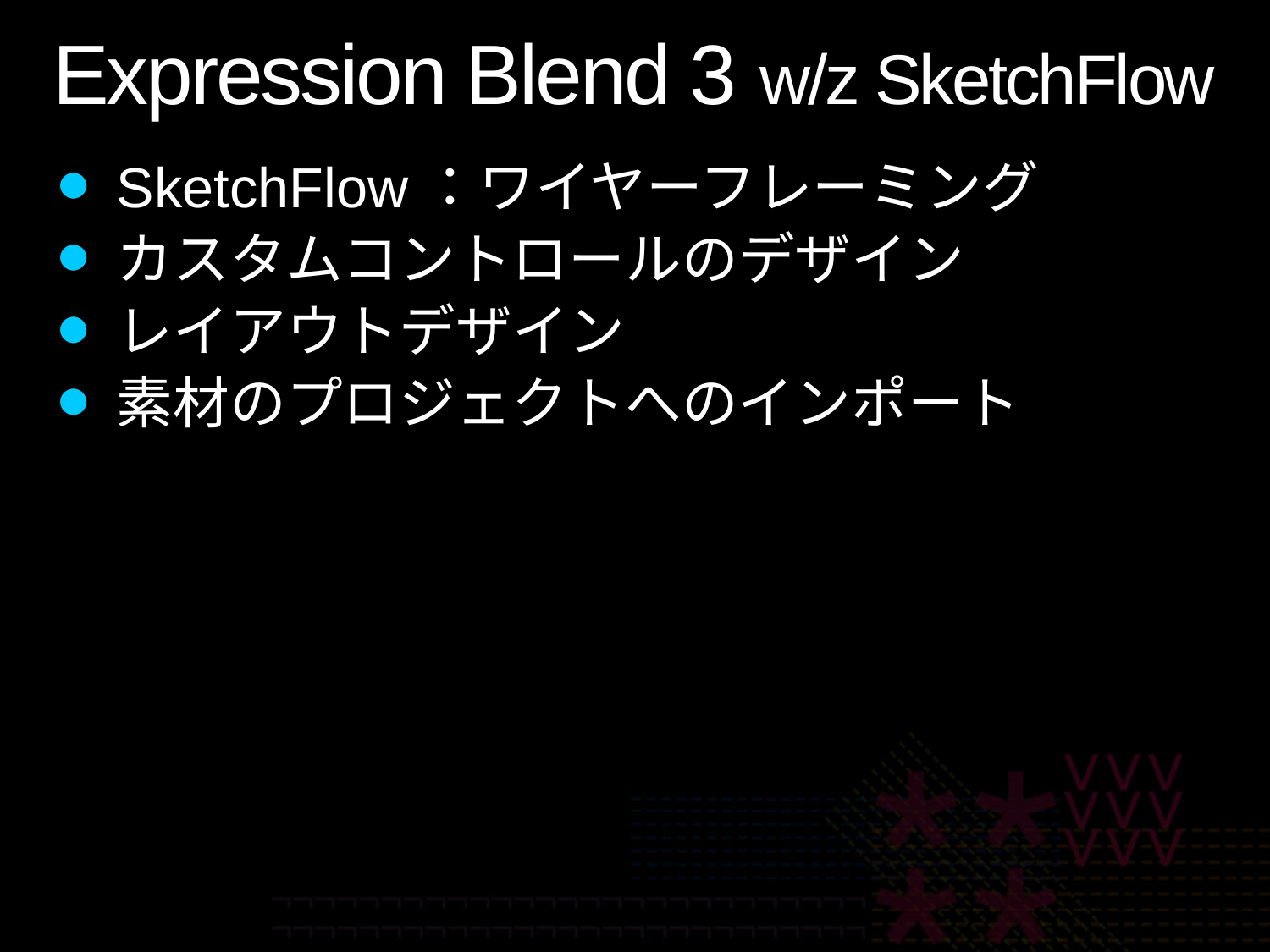

# Expression Blend 3 w/z SketchFlow
SketchFlow：ワイヤーフレーミング
カスタムコントロールのデザイン
レイアウトデザイン
素材のプロジェクトへのインポート